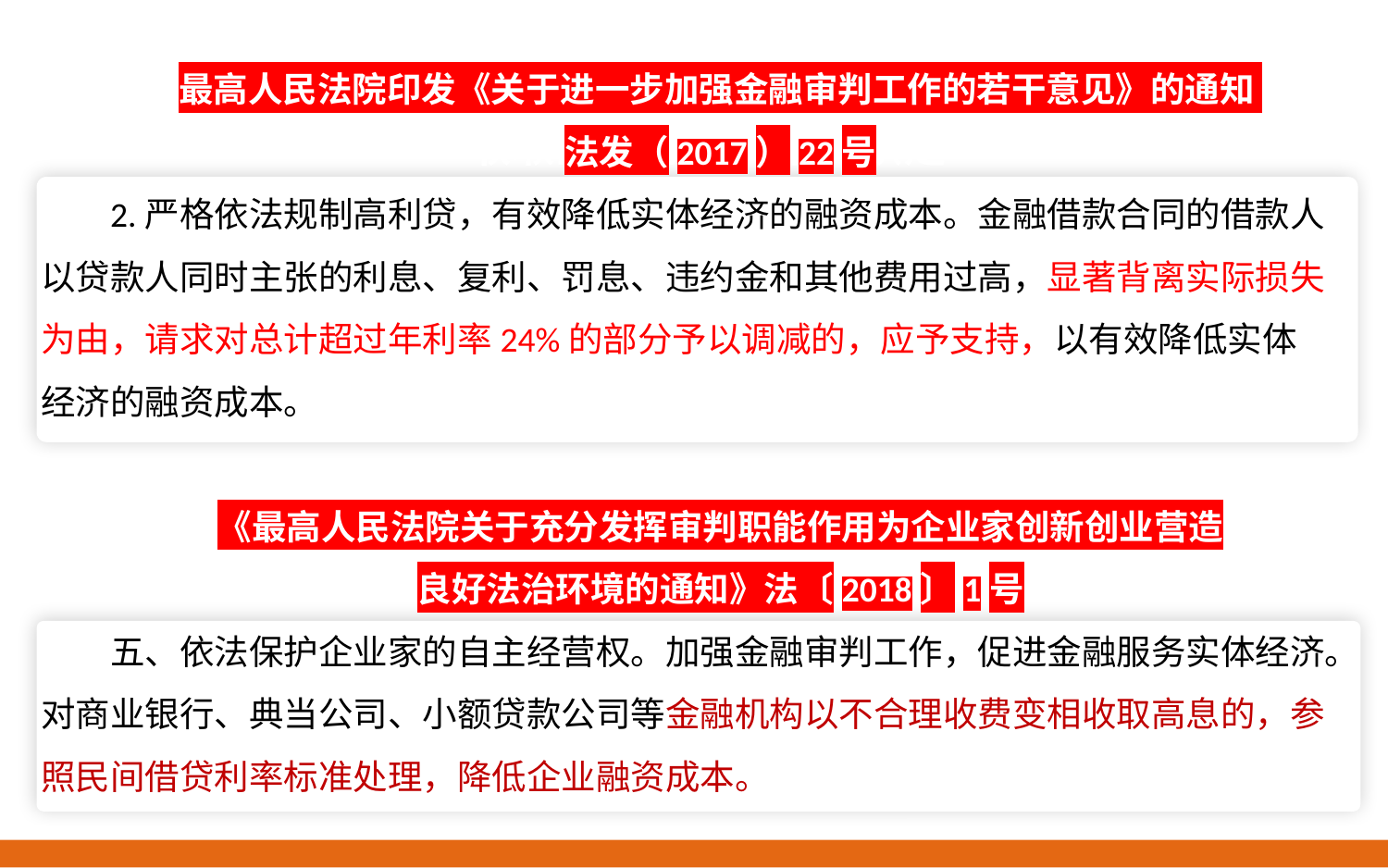

一、金融机构和地方金融组织在开展融资性金融服务过程中
收取的利息和费用的认定
最高人民法院印发《关于进一步加强金融审判工作的若干意见》的通知
法发（2017）22号
2.严格依法规制高利贷，有效降低实体经济的融资成本。金融借款合同的借款人以贷款人同时主张的利息、复利、罚息、违约金和其他费用过高，显著背离实际损失为由，请求对总计超过年利率24%的部分予以调减的，应予支持，以有效降低实体经济的融资成本。

《最高人民法院关于充分发挥审判职能作用为企业家创新创业营造
良好法治环境的通知》法〔2018〕1号
五、依法保护企业家的自主经营权。加强金融审判工作，促进金融服务实体经济。对商业银行、典当公司、小额贷款公司等金融机构以不合理收费变相收取高息的，参照民间借贷利率标准处理，降低企业融资成本。